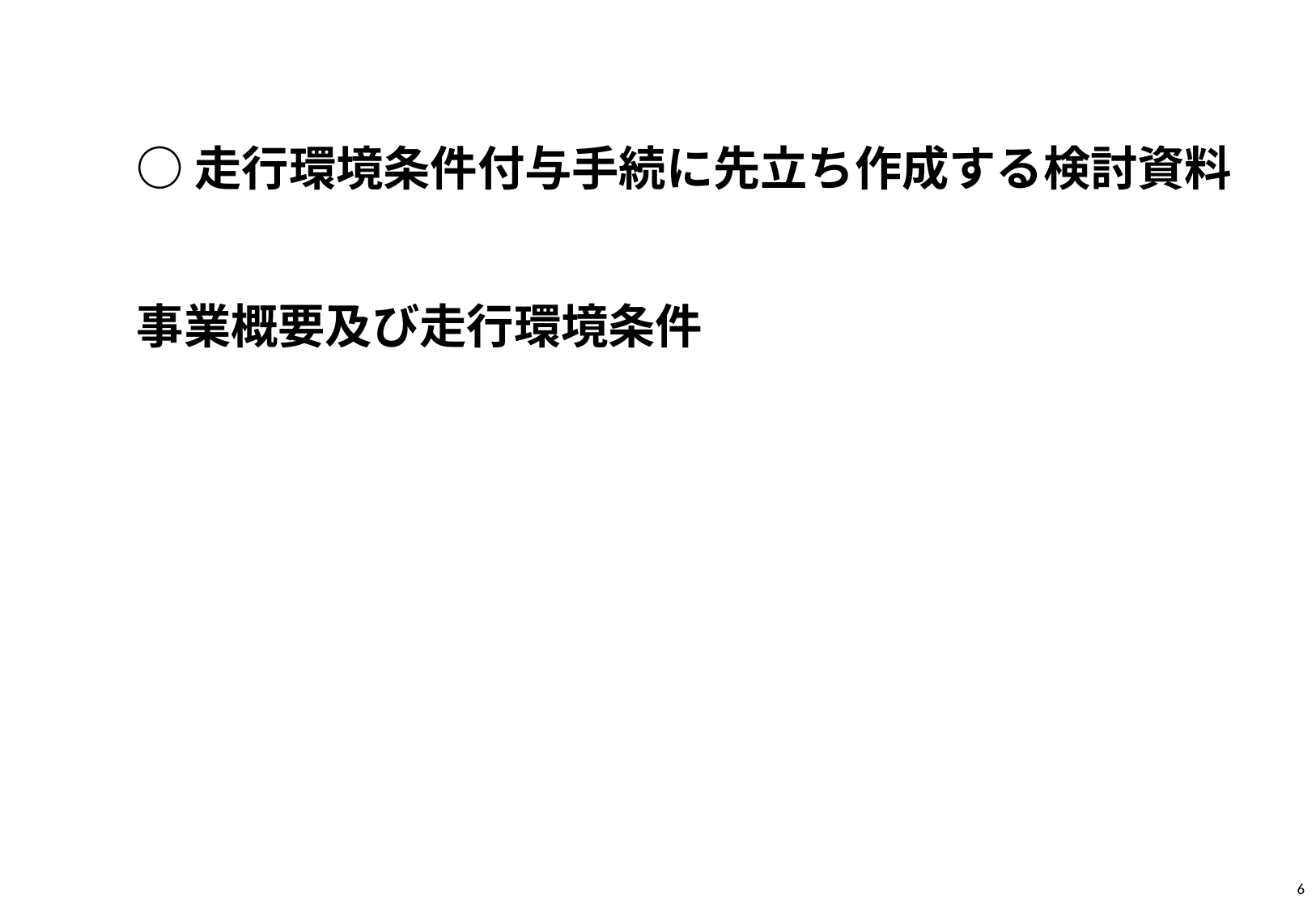

○走行環境条件付与手続に先立ち作成する検討資料
事業概要及び走行環境条件
6